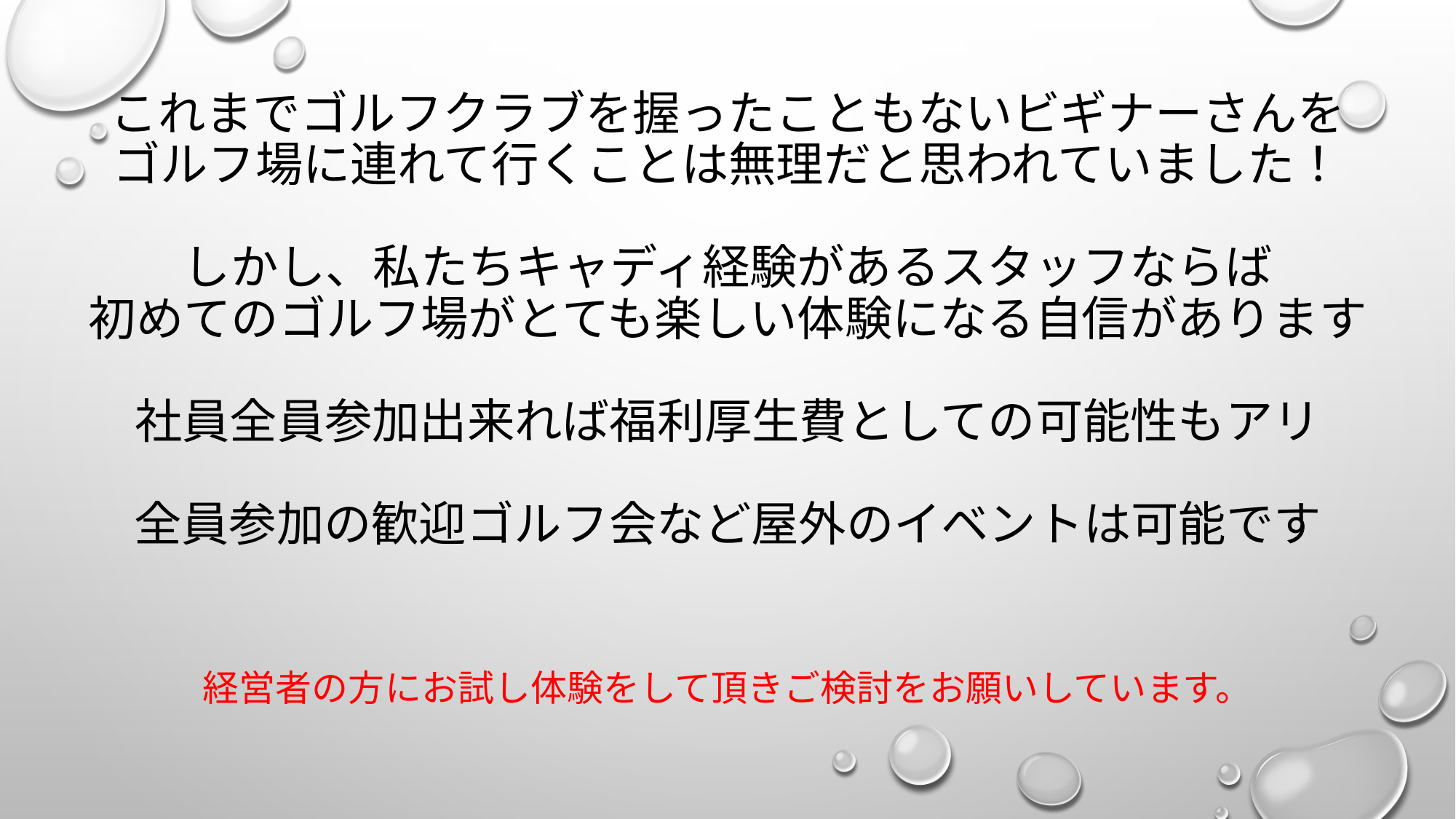

# これまでゴルフクラブを握ったこともないビギナーさんを ゴルフ場に連れて行くことは無理だと思われていました！ しかし、私たちキャディ経験があるスタッフならば 初めてのゴルフ場がとても楽しい体験になる自信があります 社員全員参加出来れば福利厚生費としての可能性もアリ 全員参加の歓迎ゴルフ会など屋外のイベントは可能です
経営者の方にお試し体験をして頂きご検討をお願いしています。